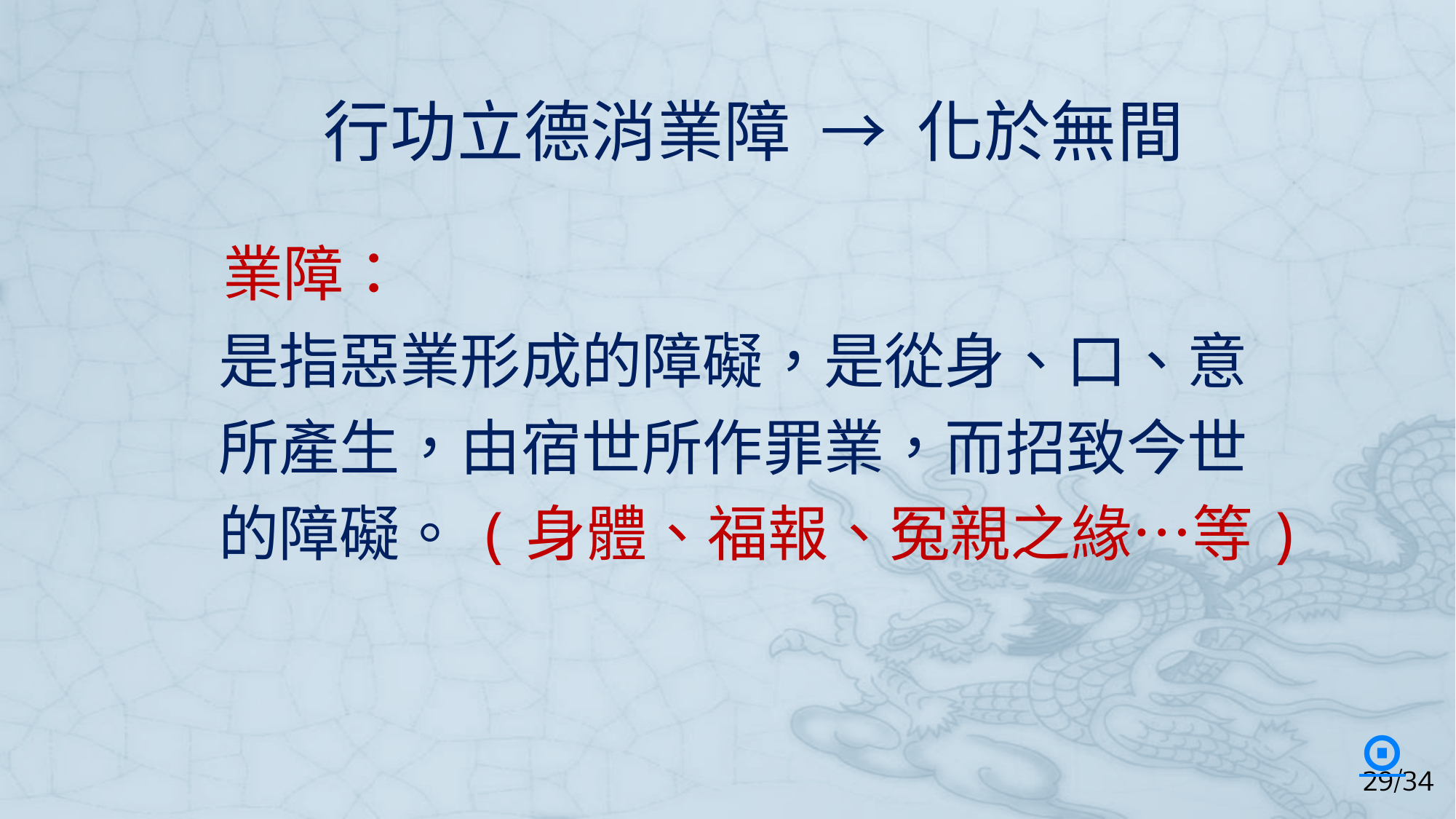

# 行功立德消業障  →  化於無間
  業障：
  是指惡業形成的障礙，是從身、口、意
  所產生，由宿世所作罪業，而招致今世
  的障礙。(身體、福報、冤親之緣…等)
⊙
29/34